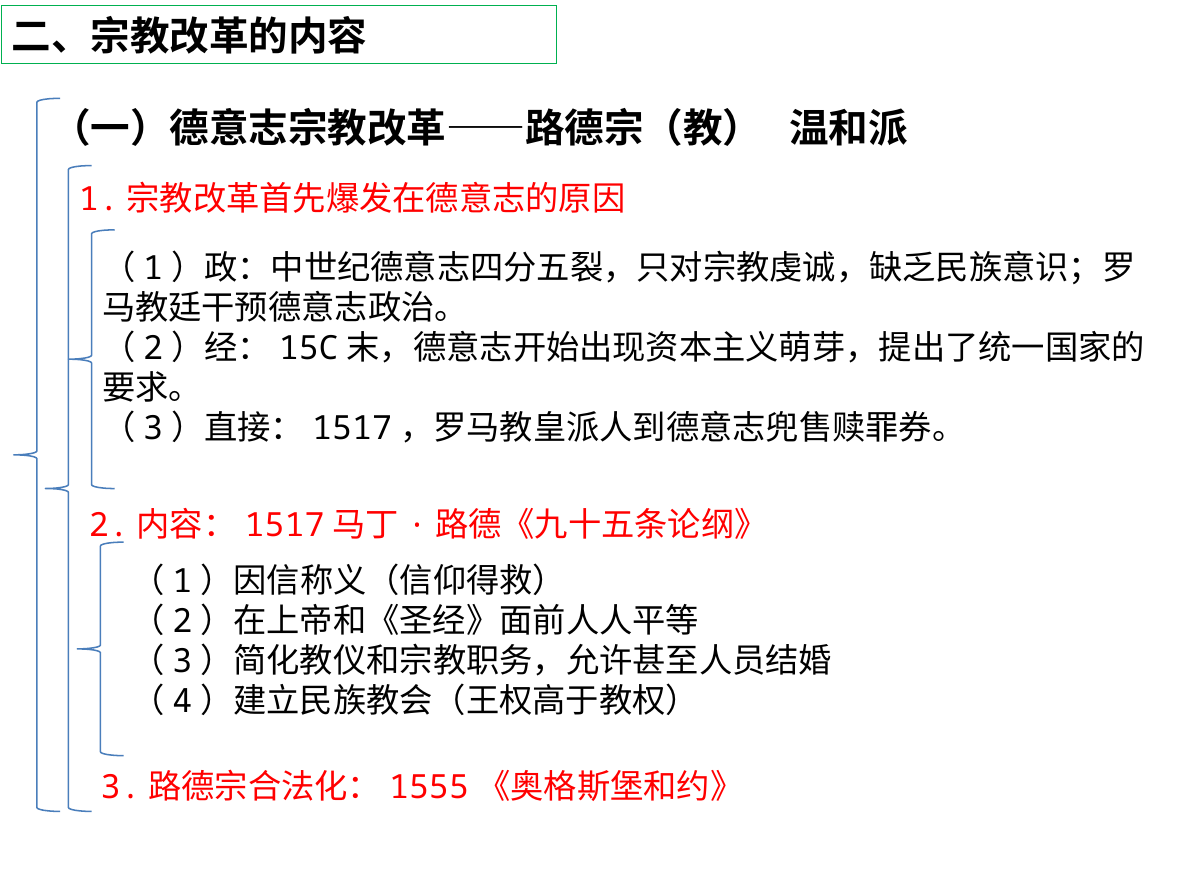

二、宗教改革的内容
（一）德意志宗教改革——路德宗（教）   温和派

1.宗教改革首先爆发在德意志的原因

（1）政：中世纪德意志四分五裂，只对宗教虔诚，缺乏民族意识；罗马教廷干预德意志政治。
（2）经：15C末，德意志开始出现资本主义萌芽，提出了统一国家的要求。
（3）直接：1517，罗马教皇派人到德意志兜售赎罪券。
2.内容：1517马丁·路德《九十五条论纲》

（1）因信称义（信仰得救）
（2）在上帝和《圣经》面前人人平等
（3）简化教仪和宗教职务，允许甚至人员结婚
（4）建立民族教会（王权高于教权）
3.路德宗合法化：1555《奥格斯堡和约》